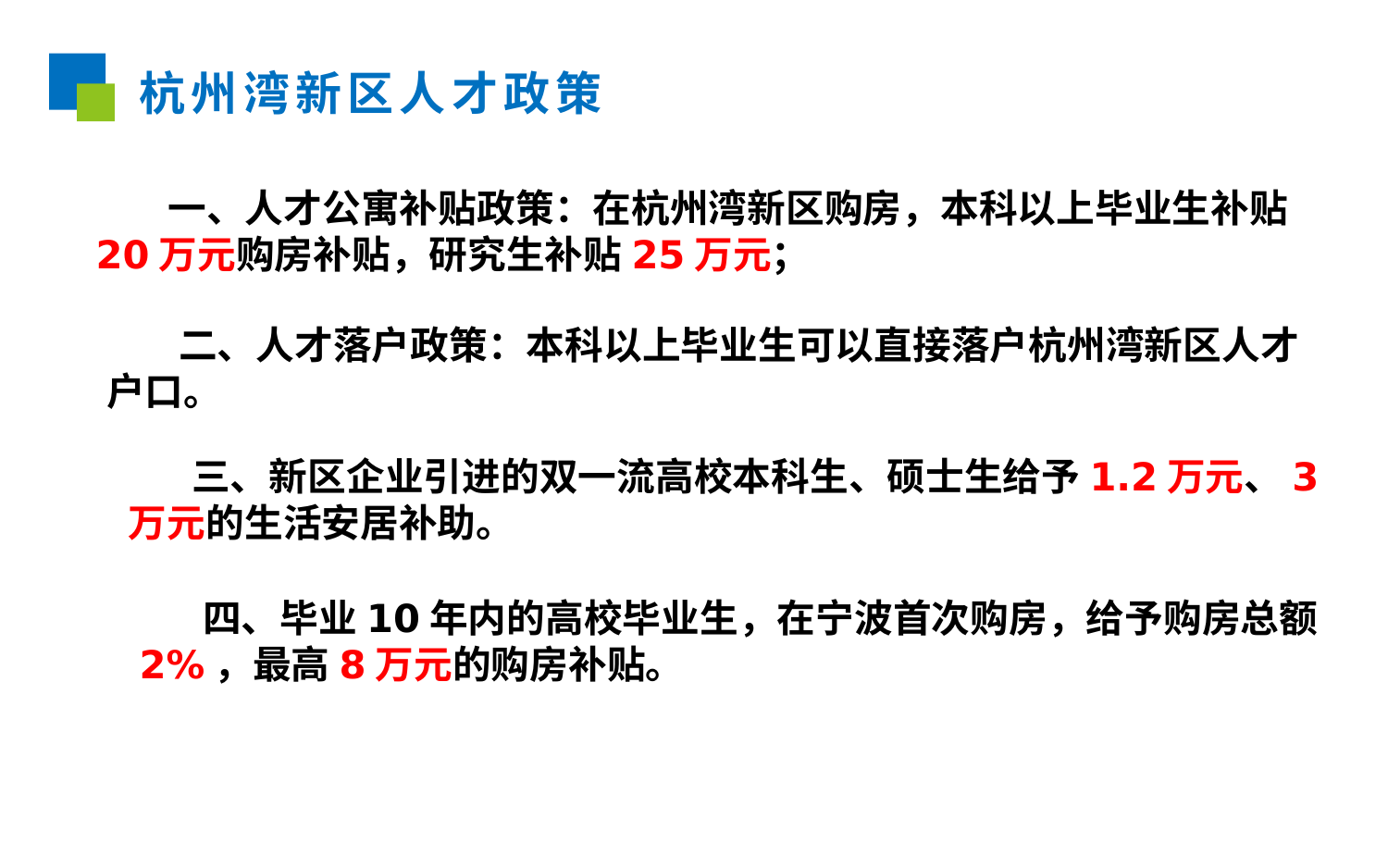

杭州湾新区人才政策

  一、人才公寓补贴政策：在杭州湾新区购房，本科以上毕业生补贴20万元购房补贴，研究生补贴25万元；

  二、人才落户政策：本科以上毕业生可以直接落户杭州湾新区人才户口。

 三、新区企业引进的双一流高校本科生、硕士生给予1.2万元、3万元的生活安居补助。

 四、毕业10年内的高校毕业生，在宁波首次购房，给予购房总额2%，最高8万元的购房补贴。